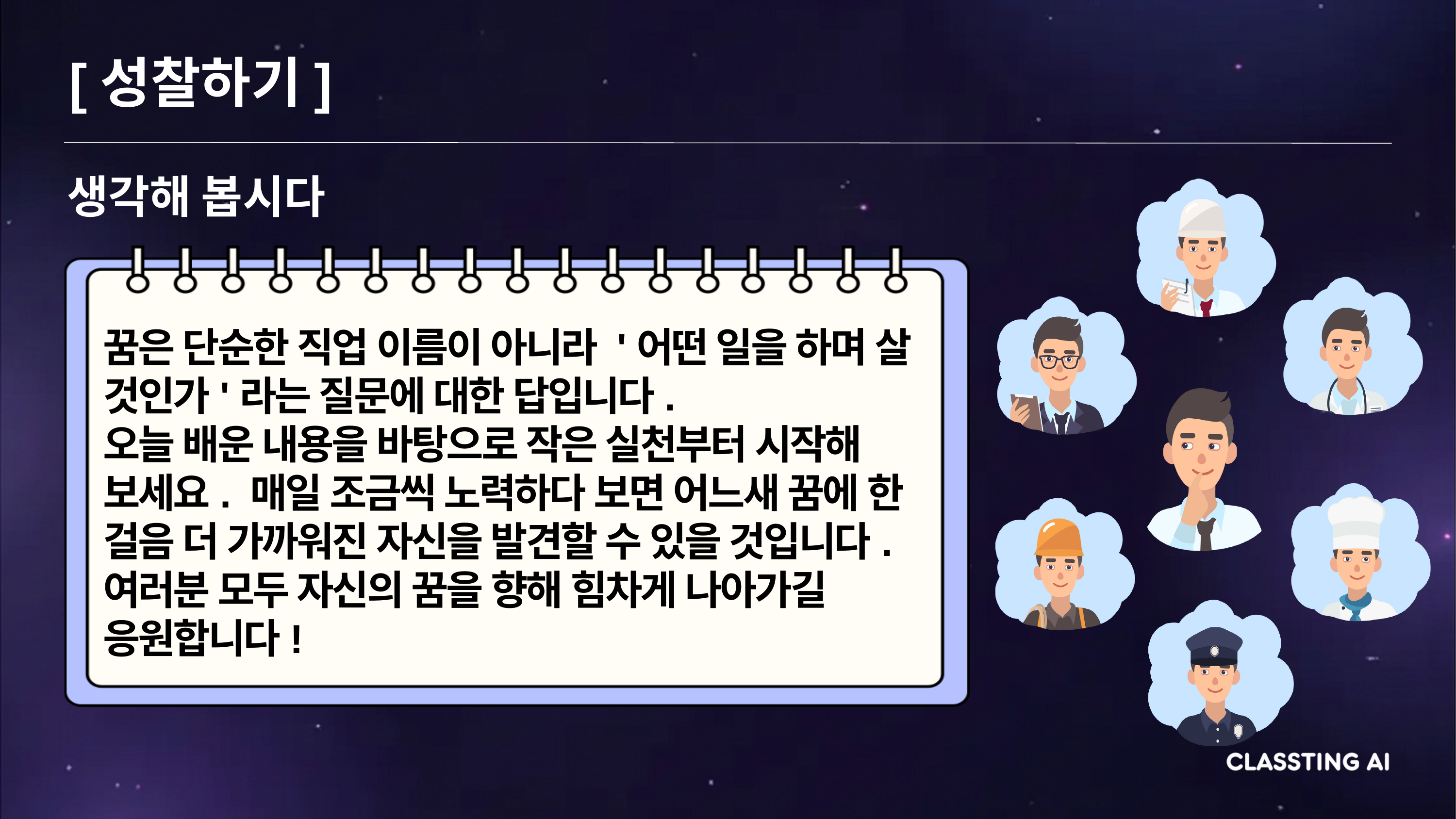

[성찰하기]

생각해 봅시다

꿈은 단순한 직업 이름이 아니라 '어떤 일을 하며 살 것인가'라는 질문에 대한 답입니다.
오늘 배운 내용을 바탕으로 작은 실천부터 시작해 보세요. 매일 조금씩 노력하다 보면 어느새 꿈에 한 걸음 더 가까워진 자신을 발견할 수 있을 것입니다. 여러분 모두 자신의 꿈을 향해 힘차게 나아가길 응원합니다!